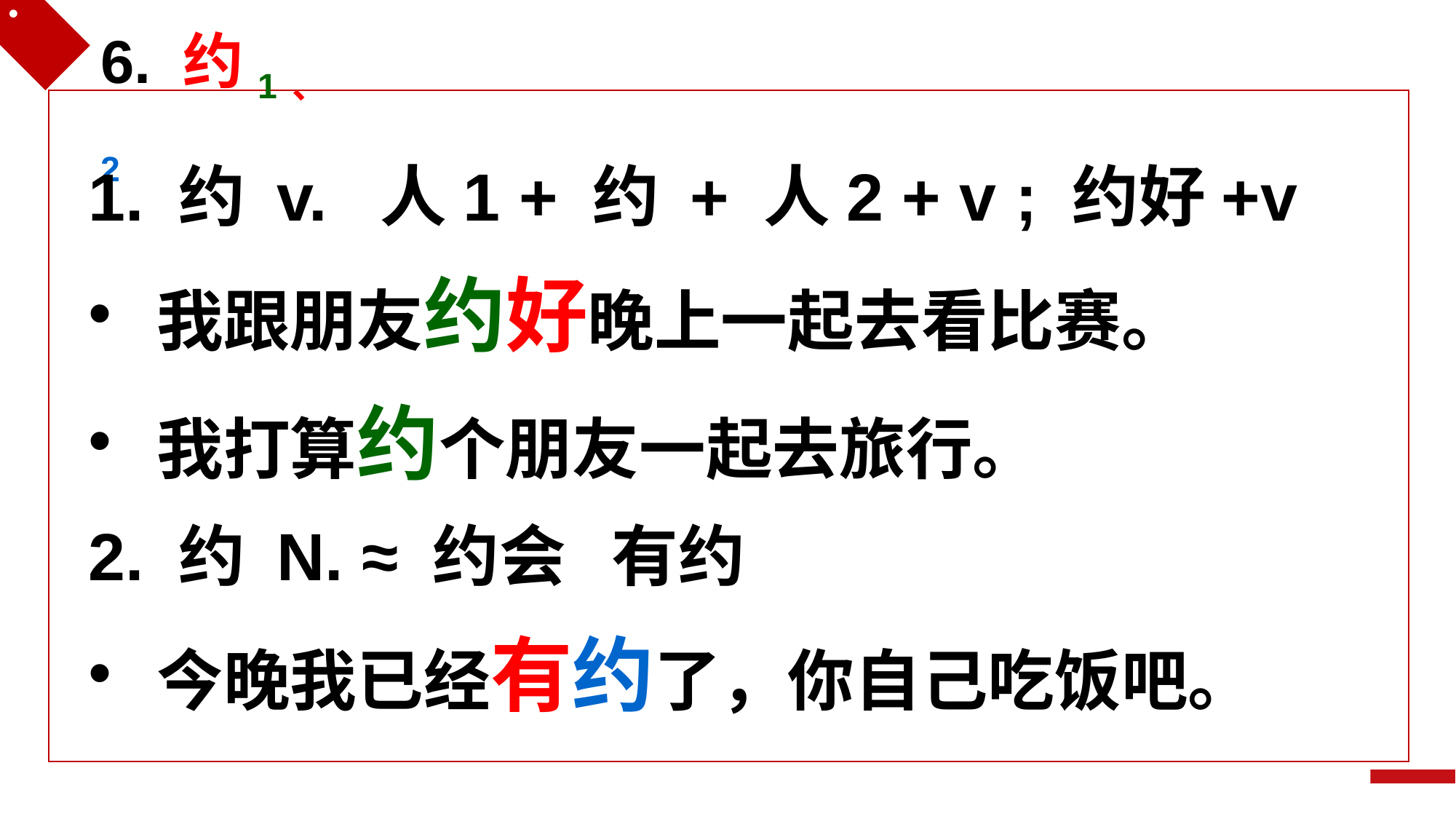

6. 约1、2

1. 约 v.  人1 + 约 + 人2 + v ; 约好+v
我跟朋友约好晚上一起去看比赛。
我打算约个朋友一起去旅行。
2. 约 N. ≈ 约会   有约
今晚我已经有约了，你自己吃饭吧。